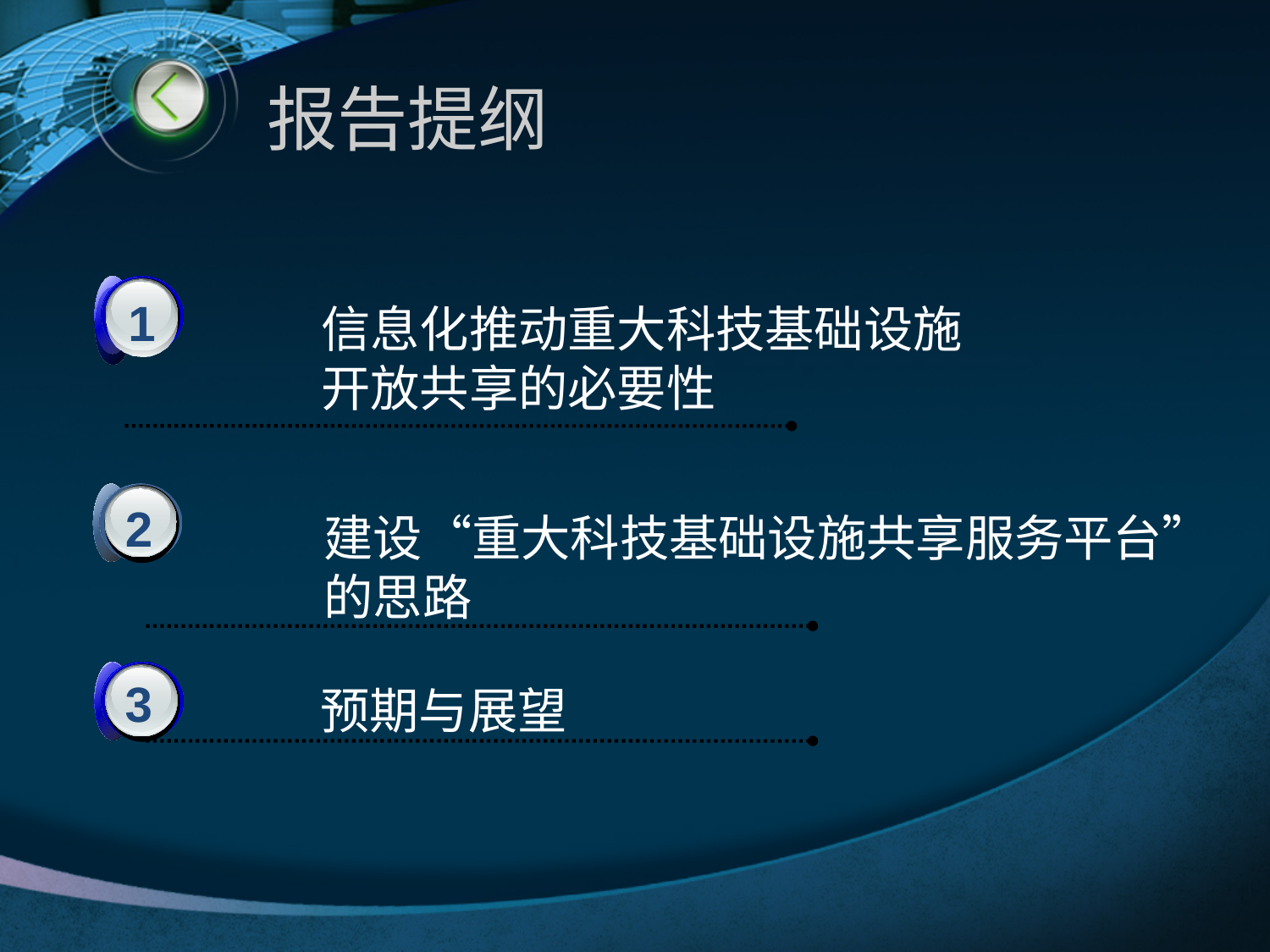

# 报告提纲

1
信息化推动重大科技基础设施
开放共享的必要性

2
建设“重大科技基础设施共享服务平台”
的思路

3
预期与展望